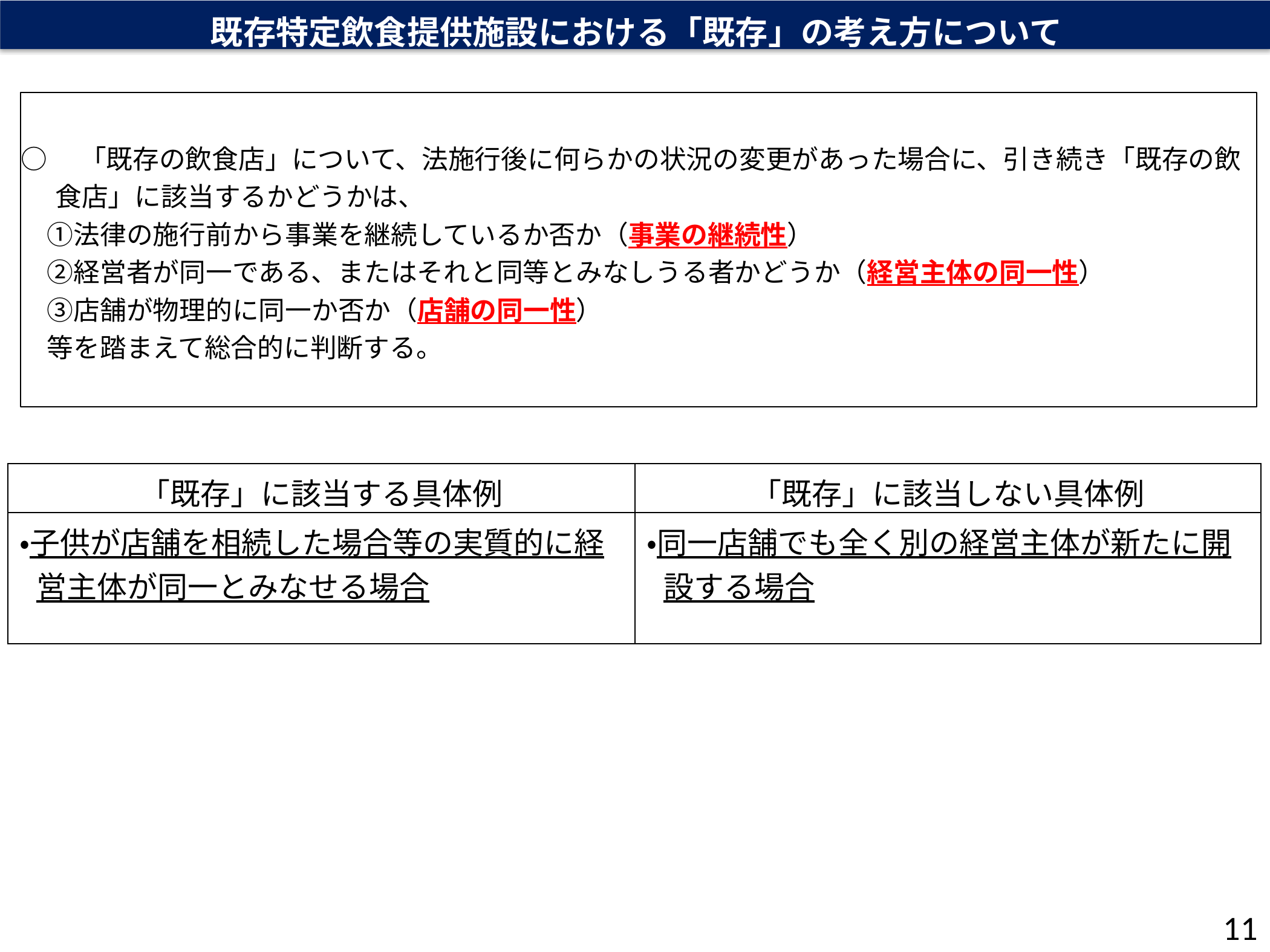

既存特定飲食提供施設における「既存」の考え方について

○　「既存の飲食店」について、法施行後に何らかの状況の変更があった場合に、引き続き「既存の飲食店」に該当するかどうかは、
　①法律の施行前から事業を継続しているか否か（事業の継続性）
　②経営者が同一である、またはそれと同等とみなしうる者かどうか（経営主体の同一性）
　③店舗が物理的に同一か否か（店舗の同一性）
　等を踏まえて総合的に判断する。

| 「既存」に該当する具体例 | 「既存」に該当しない具体例 |
| --- | --- |
| ・子供が店舗を相続した場合等の実質的に経営主体が同一とみなせる場合 | ・同一店舗でも全く別の経営主体が新たに開設する場合 |
11